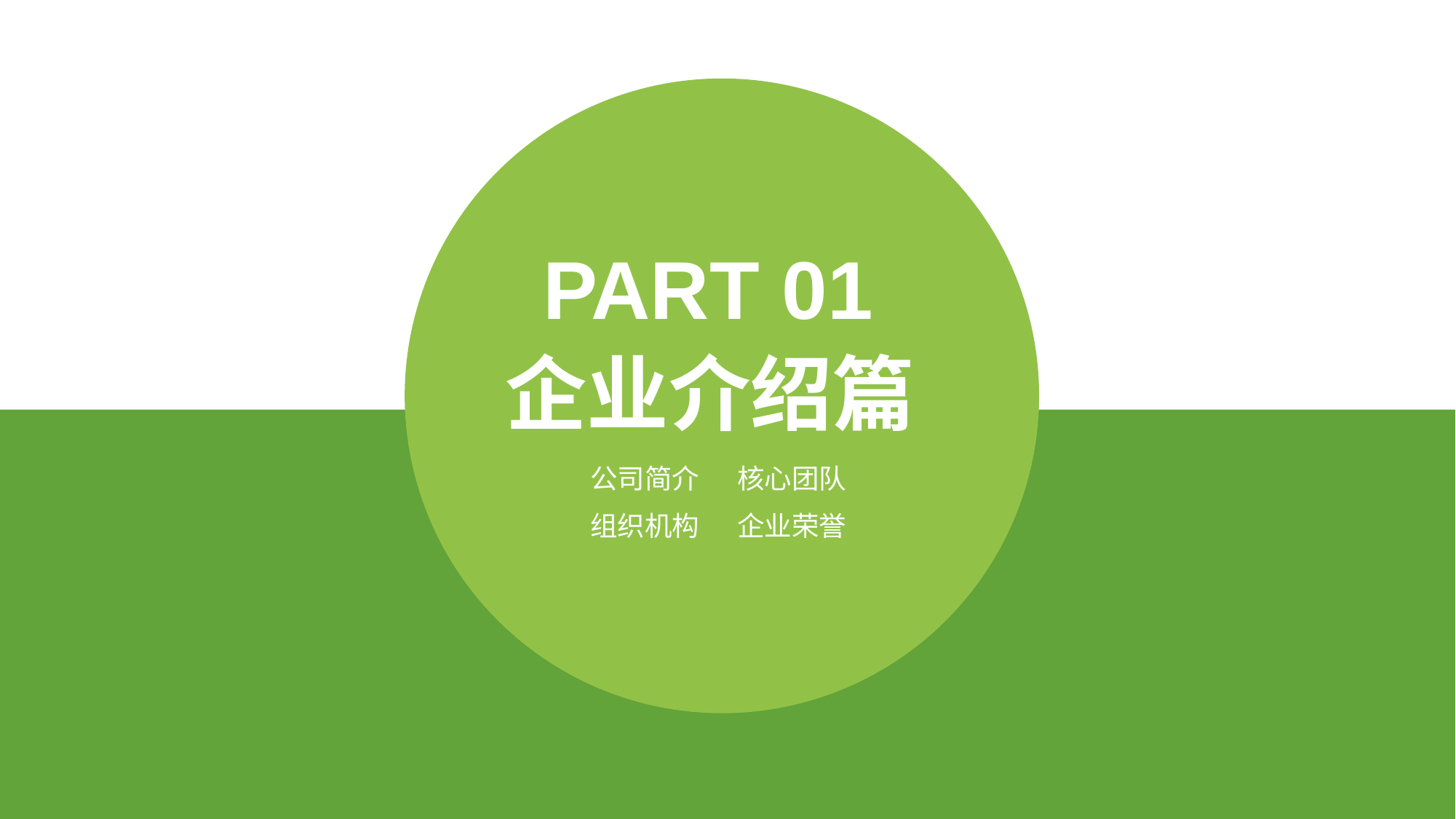

PART 01
企业介绍篇

公司简介
核心团队
组织机构
企业荣誉